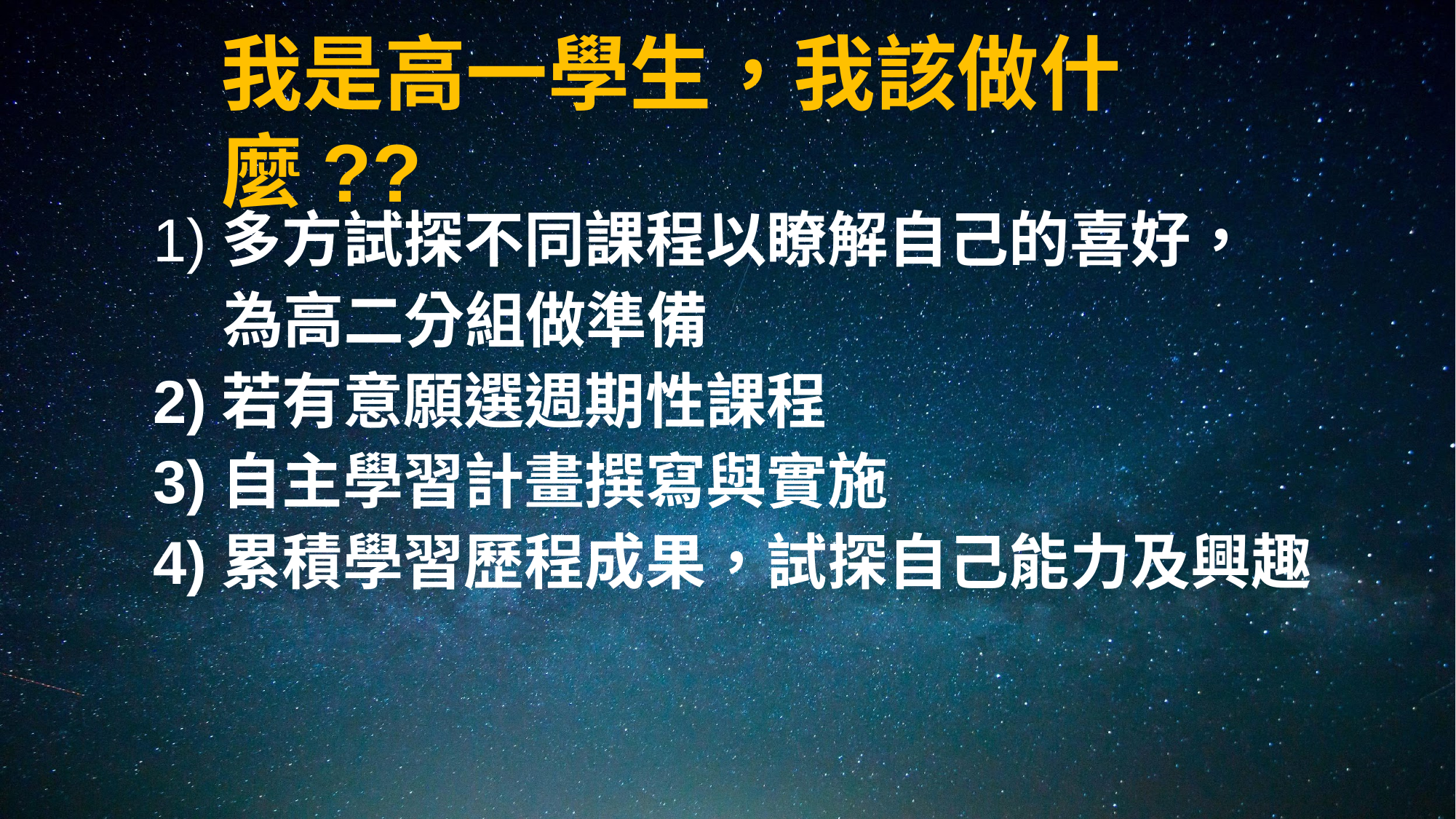

我是高一學生，我該做什麼??
1)多方試探不同課程以瞭解自己的喜好，
    為高二分組做準備
2)若有意願選週期性課程
3)自主學習計畫撰寫與實施
4)累積學習歷程成果，試探自己能力及興趣